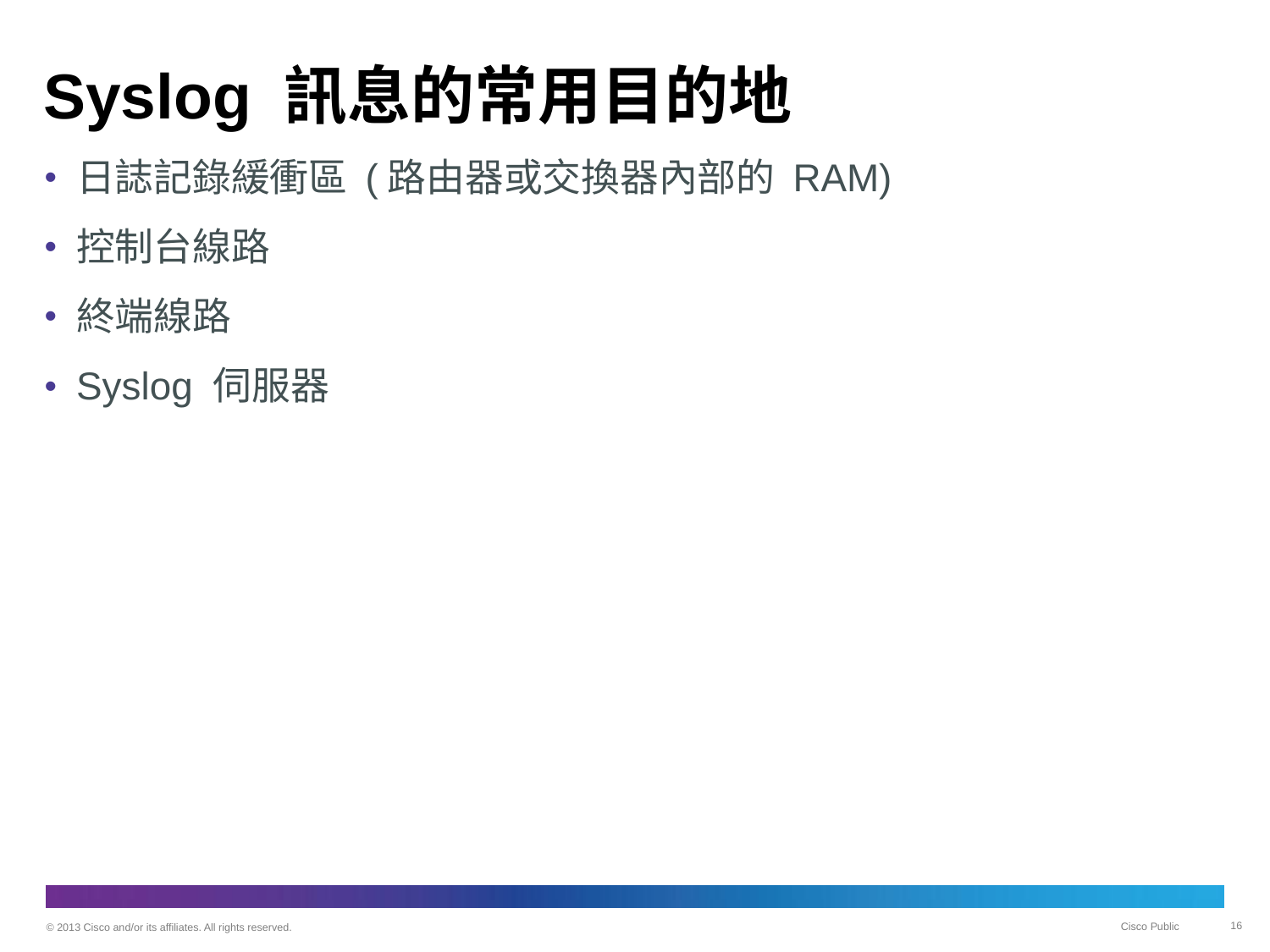

# Syslog 訊息的常用目的地
日誌記錄緩衝區 (路由器或交換器內部的 RAM)
控制台線路
終端線路
Syslog 伺服器